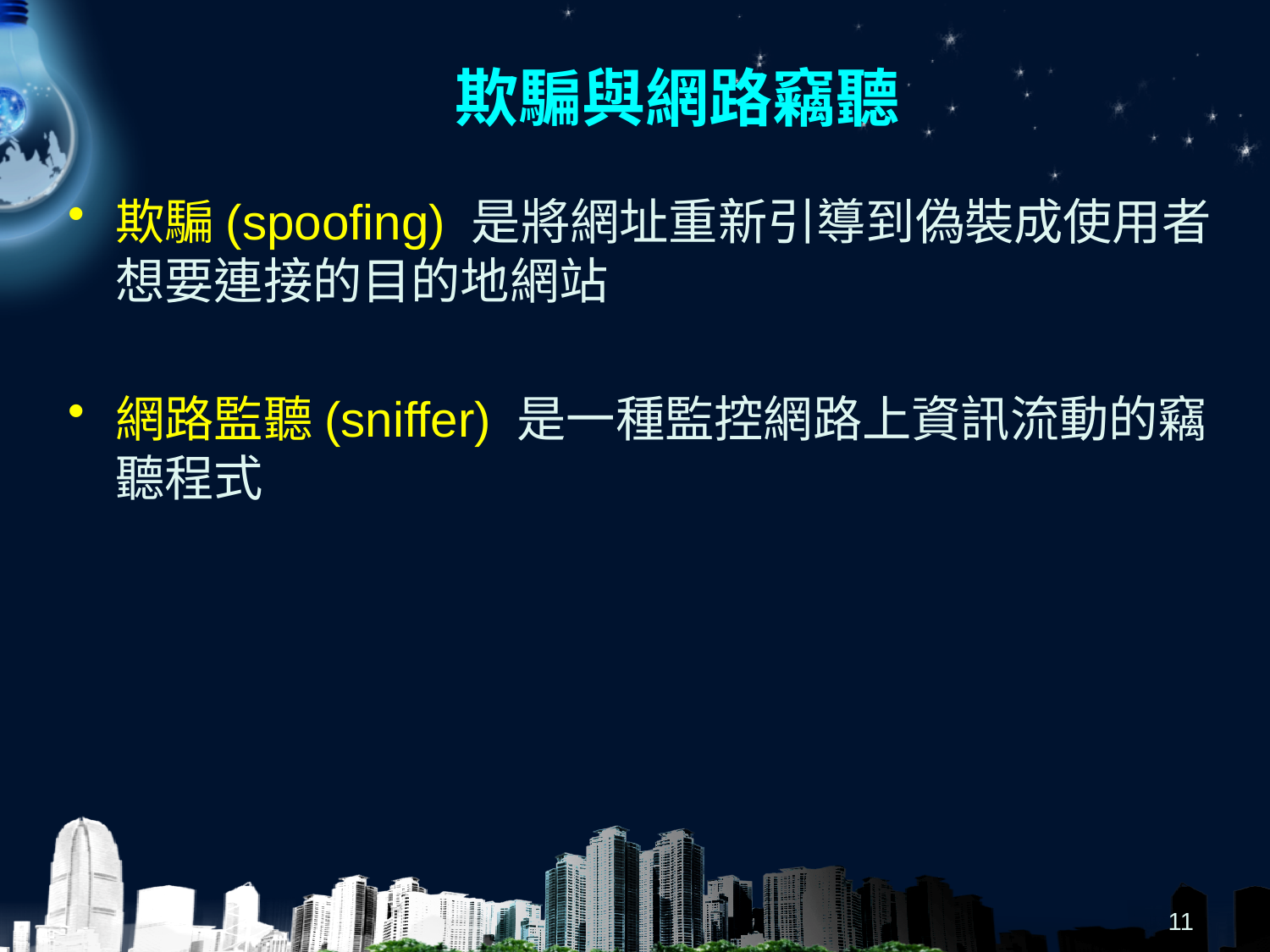

# 欺騙與網路竊聽
欺騙(spoofing) 是將網址重新引導到偽裝成使用者想要連接的目的地網站

網路監聽(sniffer) 是一種監控網路上資訊流動的竊聽程式
11